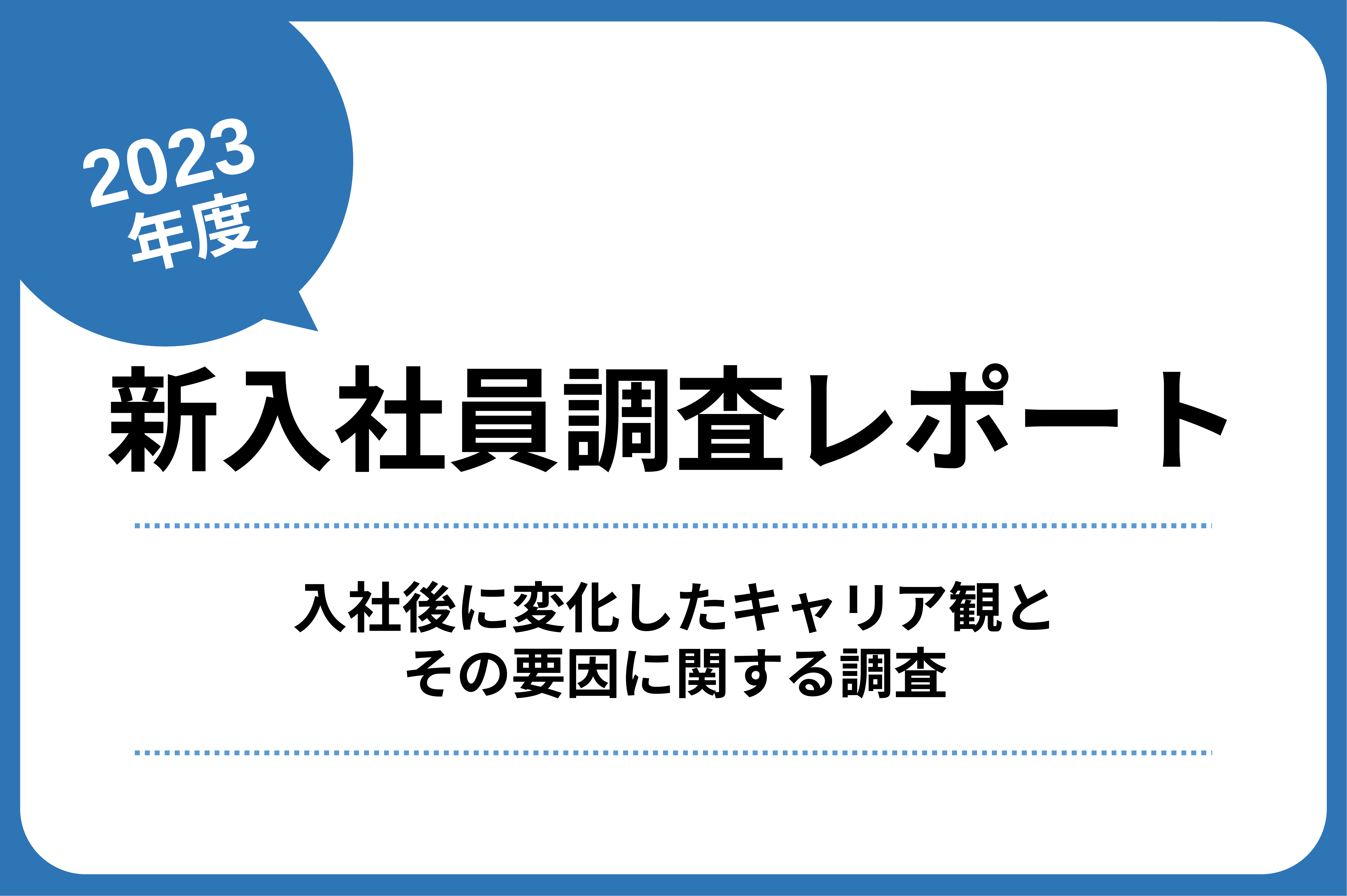

2023
年度

新入社員調査レポート
入社後に変化したキャリア観と
その要因に関する調査